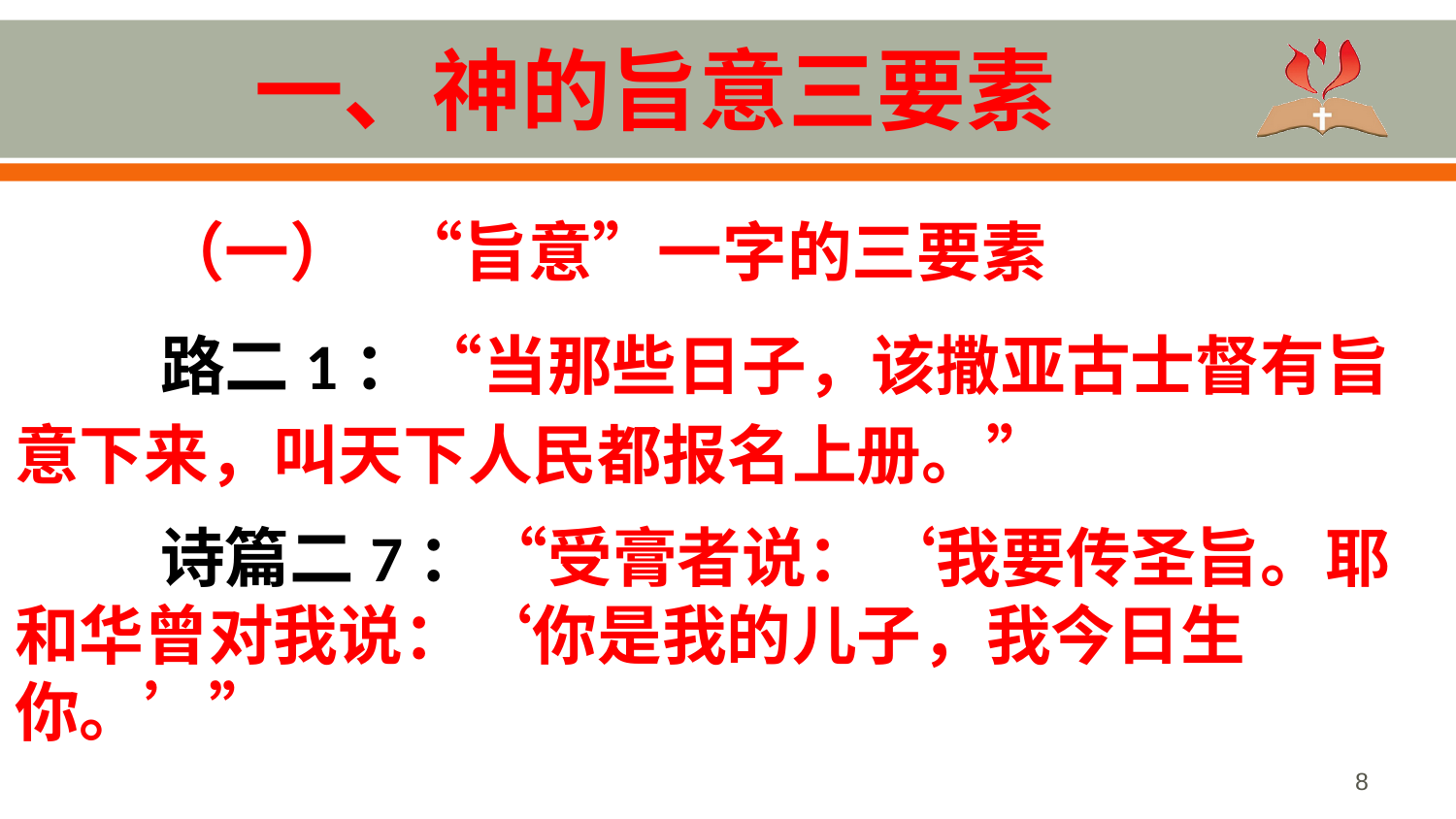

# 一、神的旨意三要素
	（一）   “旨意”一字的三要素
	路二1：“当那些日子，该撒亚古士督有旨意下来，叫天下人民都报名上册。”
	诗篇二7：“受膏者说：‘我要传圣旨。耶和华曾对我说：‘你是我的儿子，我今日生你。’”
8